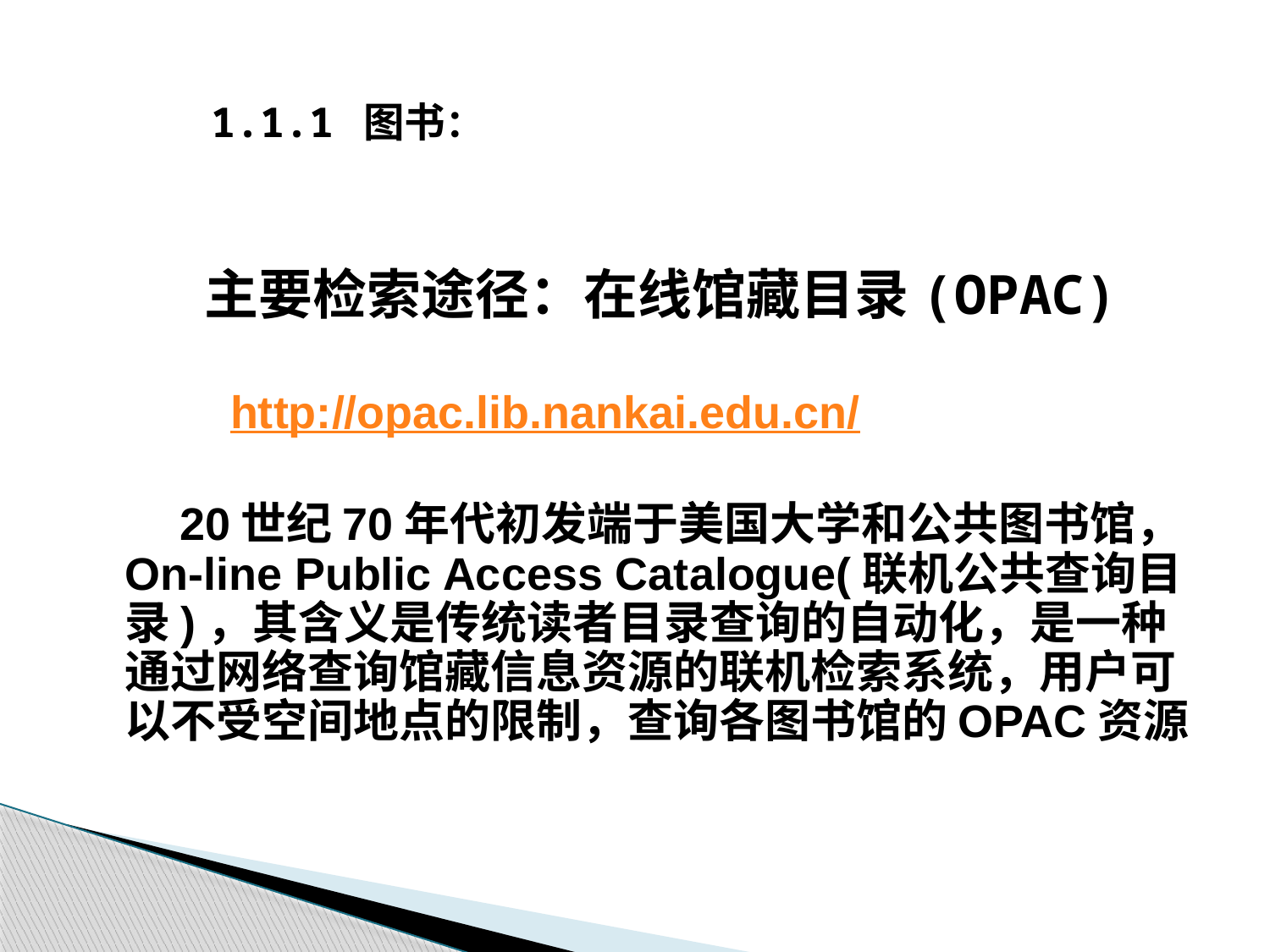

# 1.1.1 图书：

          主要检索途径：在线馆藏目录(OPAC)

           http://opac.lib.nankai.edu.cn/

       20世纪70年代初发端于美国大学和公共图书馆， On-line Public Access Catalogue(联机公共查询目录)，其含义是传统读者目录查询的自动化，是一种通过网络查询馆藏信息资源的联机检索系统，用户可以不受空间地点的限制，查询各图书馆的OPAC资源